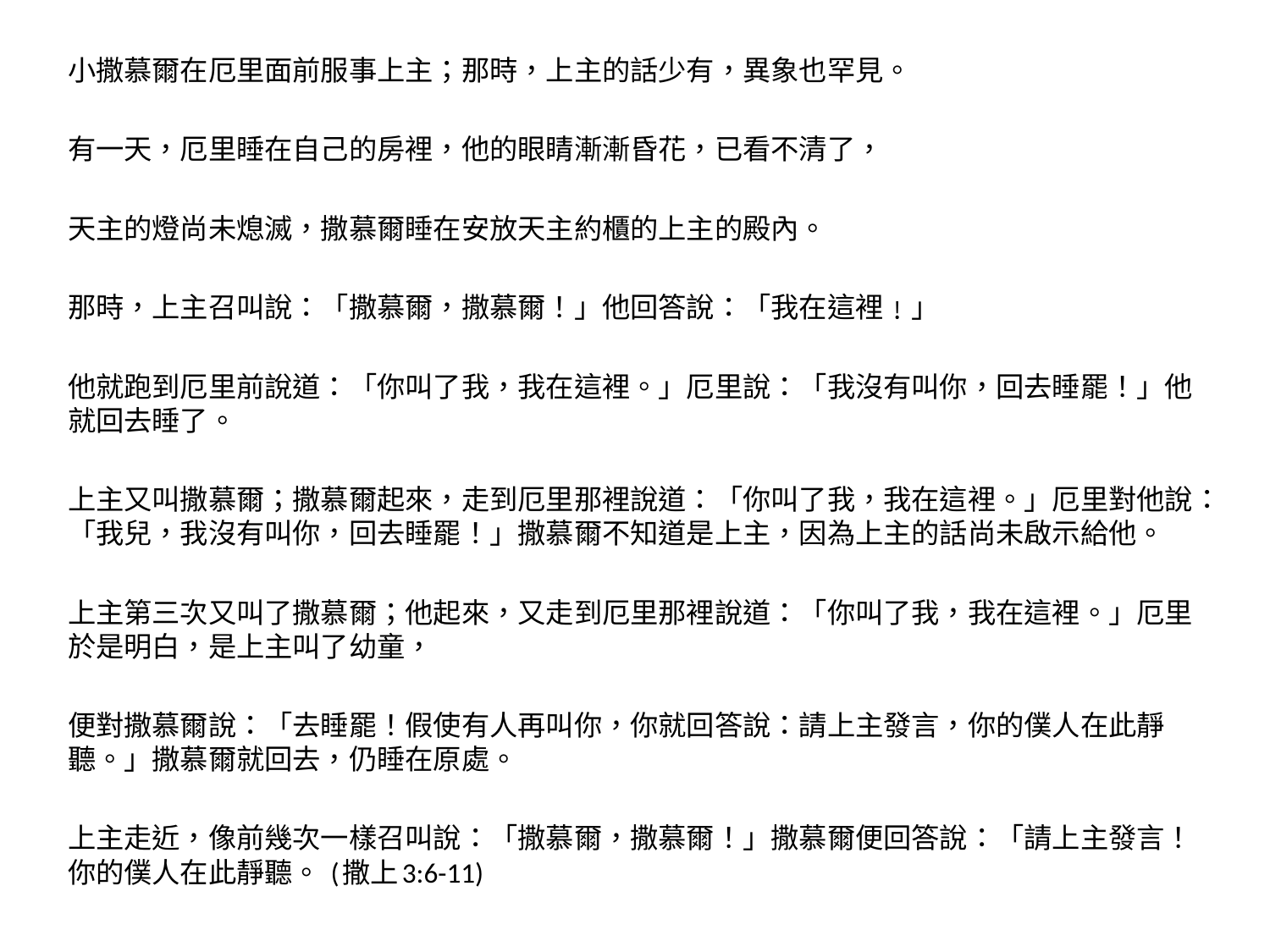

小撒慕爾在厄里面前服事上主；那時，上主的話少有，異象也罕見。

有一天，厄里睡在自己的房裡，他的眼睛漸漸昏花，已看不清了，

天主的燈尚未熄滅，撒慕爾睡在安放天主約櫃的上主的殿內。

那時，上主召叫說：「撒慕爾，撒慕爾！」他回答說：「我在這裡﹗」

他就跑到厄里前說道：「你叫了我，我在這裡。」厄里說：「我沒有叫你，回去睡罷！」他就回去睡了。

上主又叫撒慕爾；撒慕爾起來，走到厄里那裡說道：「你叫了我，我在這裡。」厄里對他說：「我兒，我沒有叫你，回去睡罷！」撒慕爾不知道是上主，因為上主的話尚未啟示給他。

上主第三次又叫了撒慕爾；他起來，又走到厄里那裡說道：「你叫了我，我在這裡。」厄里於是明白，是上主叫了幼童，

便對撒慕爾說：「去睡罷！假使有人再叫你，你就回答說：請上主發言，你的僕人在此靜聽。」撒慕爾就回去，仍睡在原處。

上主走近，像前幾次一樣召叫說：「撒慕爾，撒慕爾！」撒慕爾便回答說：「請上主發言！你的僕人在此靜聽。 (撒上3:6-11)